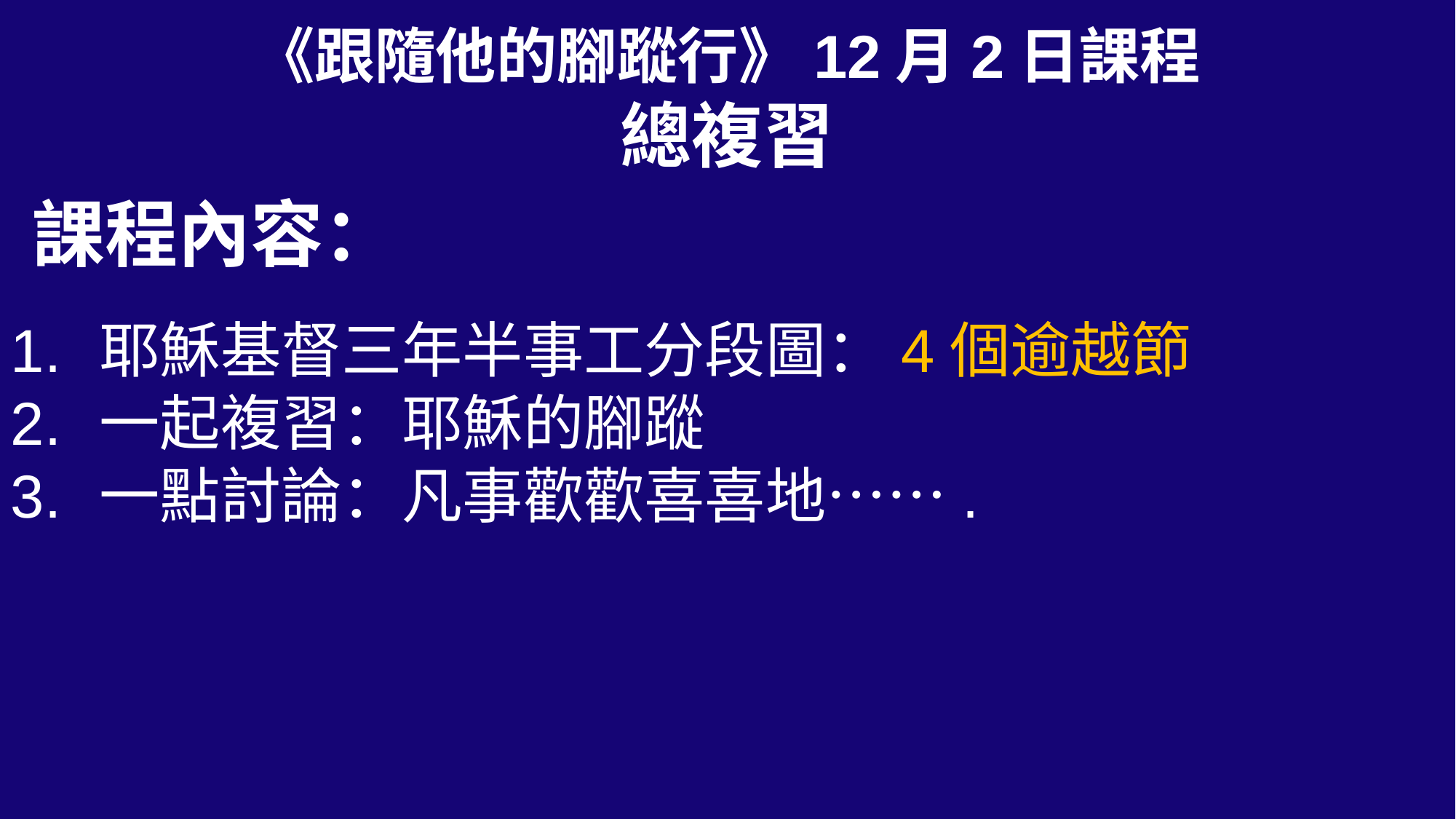

《跟隨他的腳蹤行》12月2日課程
總複習
課程內容：
耶穌基督三年半事工分段圖：4個逾越節
一起複習：耶穌的腳蹤
一點討論：凡事歡歡喜喜地…….